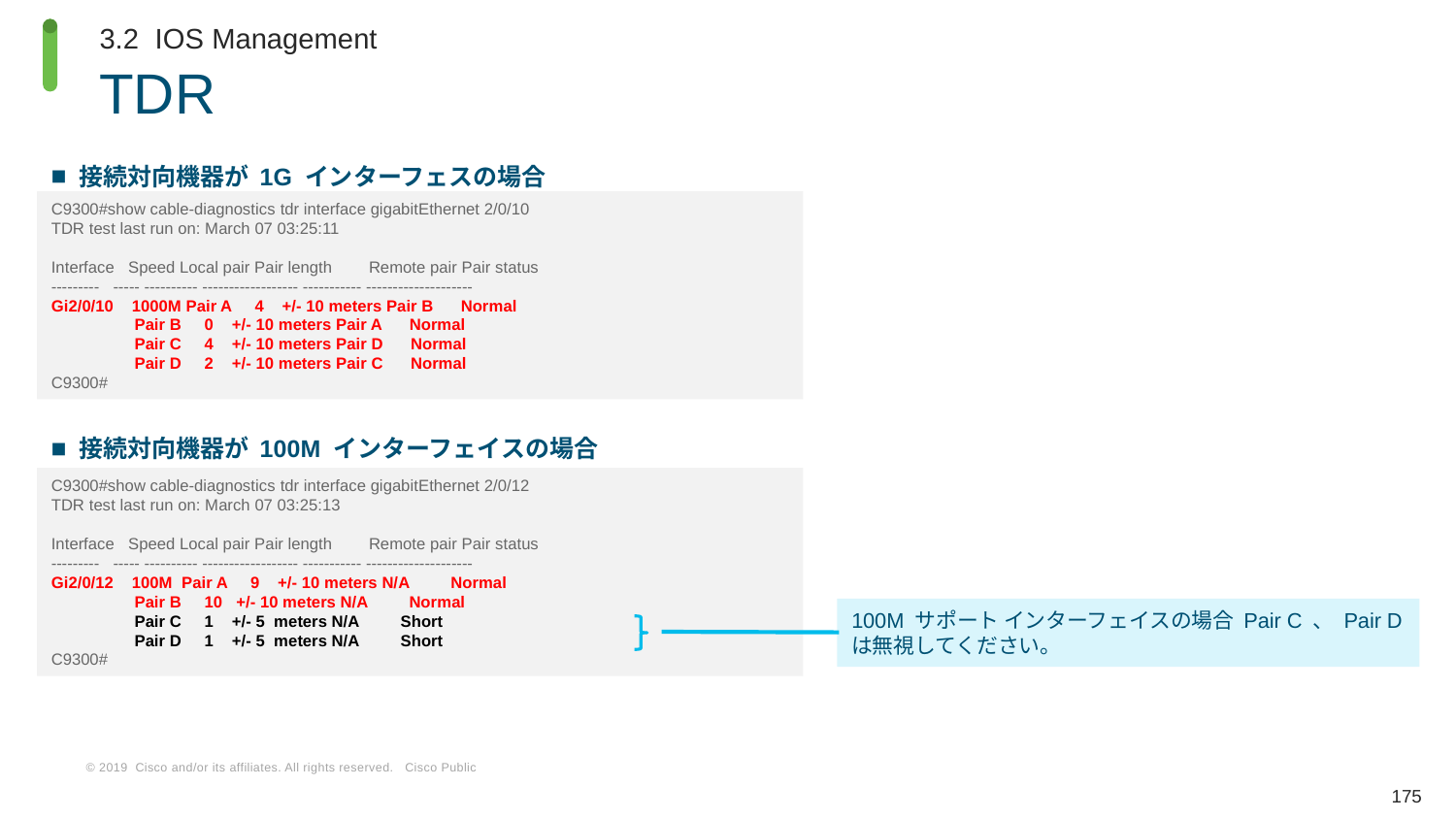

3.2  IOS Management
# TDR
接続対向機器が 1G インターフェスの場合
C9300#show cable-diagnostics tdr interface gigabitEthernet 2/0/10
TDR test last run on: March 07 03:25:11

Interface   Speed Local pair Pair length        Remote pair Pair status
---------   ----- ---------- ------------------ ----------- --------------------
Gi2/0/10    1000M Pair A     4    +/- 10 meters Pair B      Normal
                  Pair B     0    +/- 10 meters Pair A      Normal
                  Pair C     4    +/- 10 meters Pair D      Normal
                  Pair D     2    +/- 10 meters Pair C      Normal
C9300#
接続対向機器が 100M インターフェイスの場合
C9300#show cable-diagnostics tdr interface gigabitEthernet 2/0/12
TDR test last run on: March 07 03:25:13

Interface   Speed Local pair Pair length        Remote pair Pair status
---------   ----- ---------- ------------------ ----------- --------------------
Gi2/0/12    100M  Pair A     9    +/- 10 meters N/A         Normal
                  Pair B     10   +/- 10 meters N/A         Normal
                  Pair C     1    +/- 5  meters N/A         Short
                  Pair D     1    +/- 5  meters N/A         Short
C9300#
100M サポート インターフェイスの場合 Pair C 、 Pair D は無視してください。

175